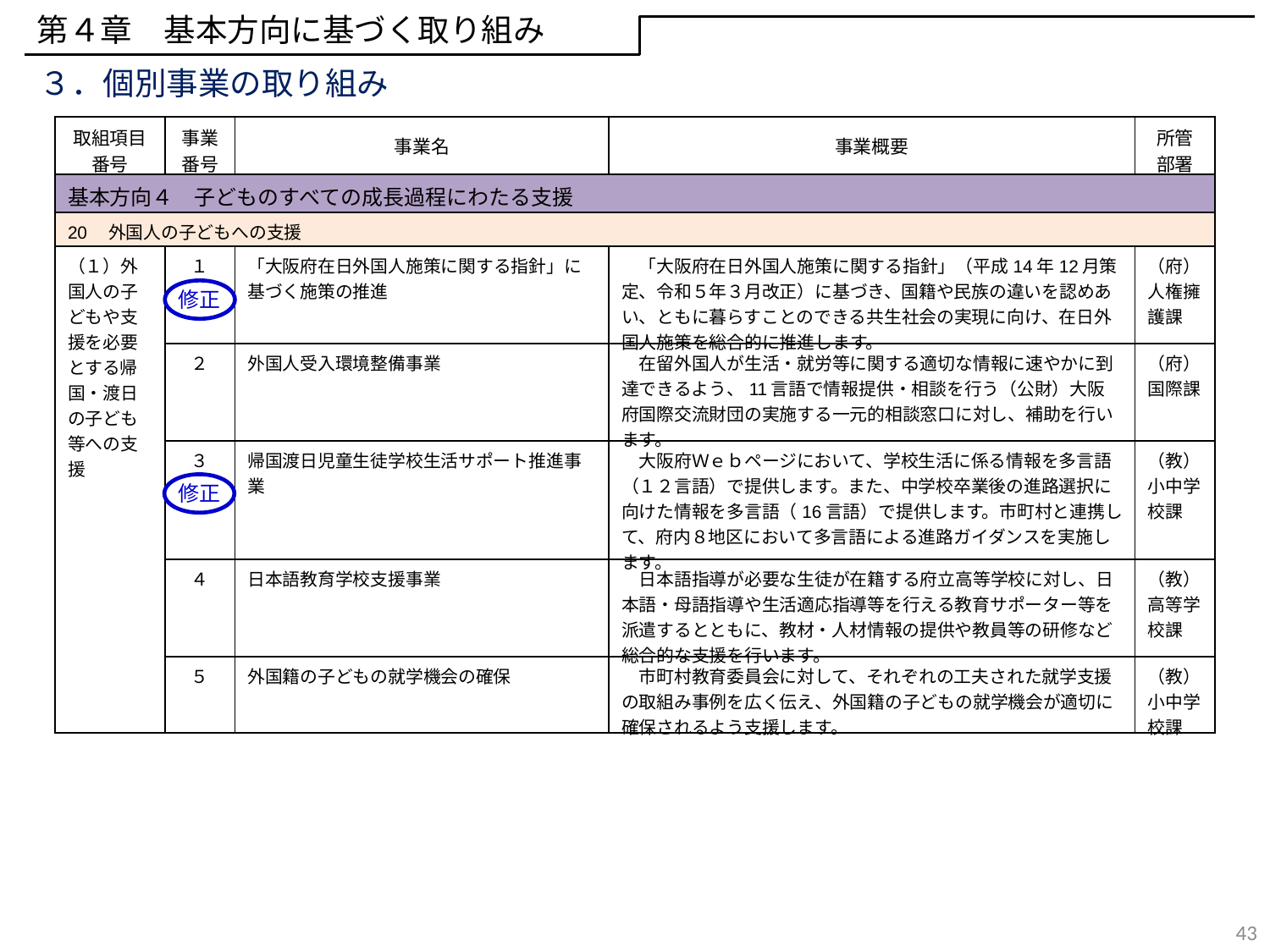

第４章　基本方向に基づく取り組み
３．個別事業の取り組み
| 取組項目 番号 | 事業 番号 | 事業名 | 事業概要 | 所管 部署 |
| --- | --- | --- | --- | --- |
| 基本方向４　子どものすべての成長過程にわたる支援 |  |  |  |  |
| 20　外国人の子どもへの支援 |  |  |  |  |
| （１）外国人の子どもや支援を必要とする帰国・渡日の子ども等への支援 | １ | 「大阪府在日外国人施策に関する指針」に基づく施策の推進 | 「大阪府在日外国人施策に関する指針」（平成14年12月策定、令和５年３月改正）に基づき、国籍や民族の違いを認めあい、ともに暮らすことのできる共生社会の実現に向け、在日外国人施策を総合的に推進します。 | （府）人権擁護課 |
|  | ２ | 外国人受入環境整備事業 | 在留外国人が生活・就労等に関する適切な情報に速やかに到達できるよう、11言語で情報提供・相談を行う（公財）大阪府国際交流財団の実施する一元的相談窓口に対し、補助を行います。 | （府）国際課 |
|  | ３ | 帰国渡日児童生徒学校生活サポート推進事業 | 大阪府Ｗｅｂページにおいて、学校生活に係る情報を多言語（１２言語）で提供します。また、中学校卒業後の進路選択に向けた情報を多言語（16言語）で提供します。市町村と連携して、府内８地区において多言語による進路ガイダンスを実施します。 | （教）小中学校課 |
|  | ４ | 日本語教育学校支援事業 | 日本語指導が必要な生徒が在籍する府立高等学校に対し、日本語・母語指導や生活適応指導等を行える教育サポーター等を派遣するとともに、教材・人材情報の提供や教員等の研修など総合的な支援を行います。 | （教）高等学校課 |
|  | ５ | 外国籍の子どもの就学機会の確保 | 市町村教育委員会に対して、それぞれの工夫された就学支援の取組み事例を広く伝え、外国籍の子どもの就学機会が適切に確保されるよう支援します。 | （教）小中学校課 |

修正

修正
43